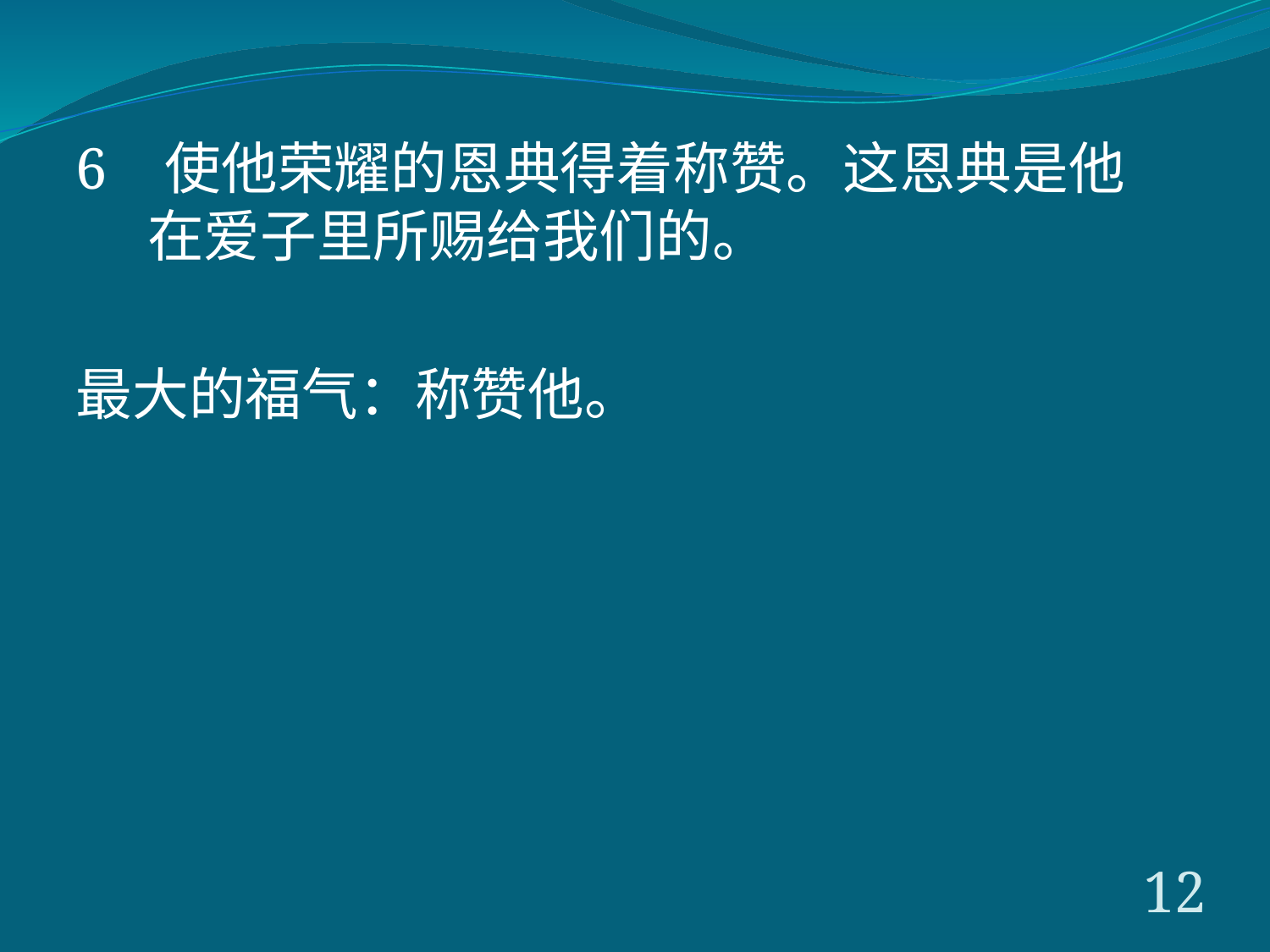

6   使他荣耀的恩典得着称赞。这恩典是他在爱子里所赐给我们的。

最大的福气：称赞他。

12